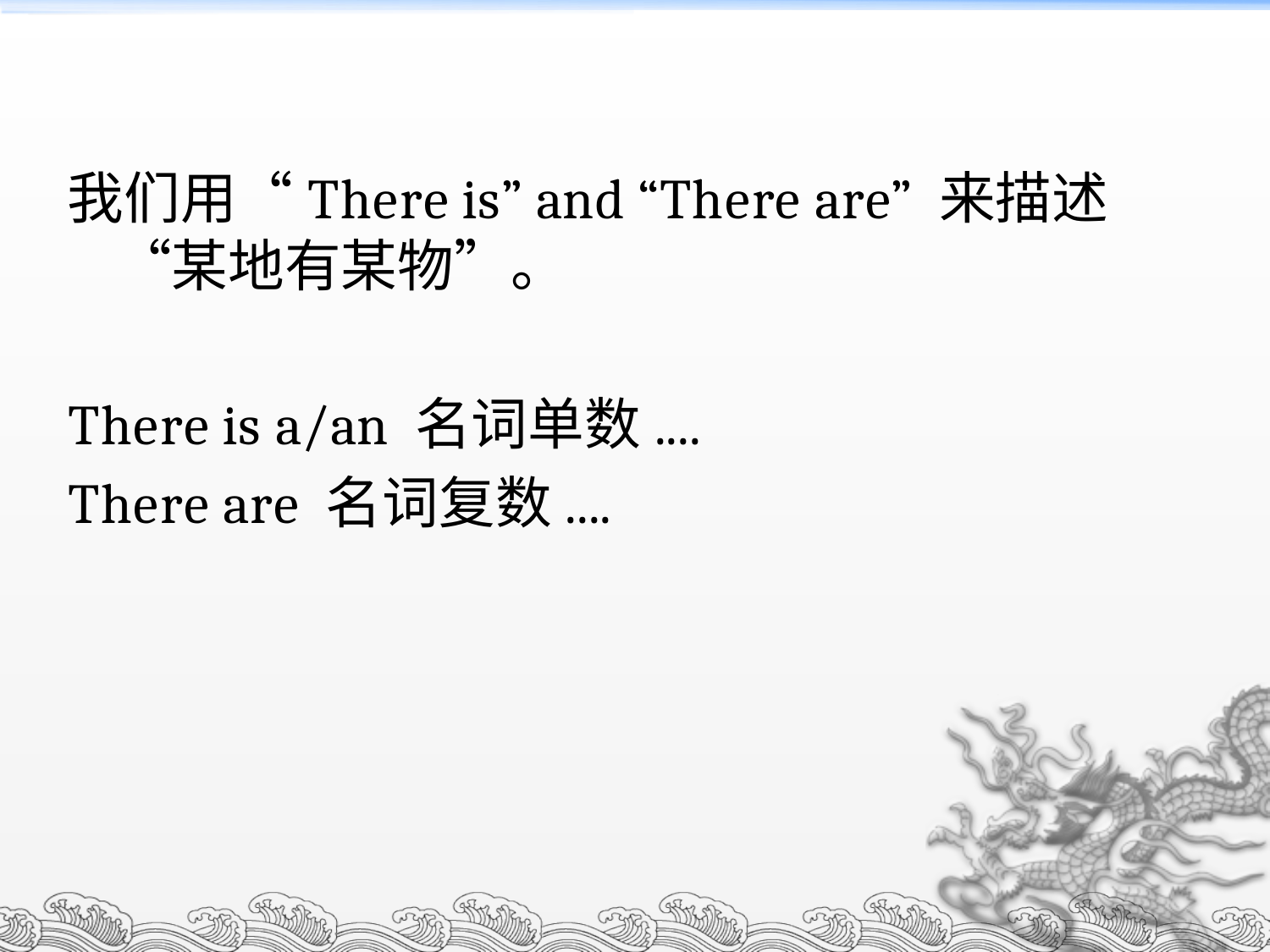

我们用“There is” and “There are” 来描述“某地有某物”。

There is a/an 名词单数....
There are 名词复数....